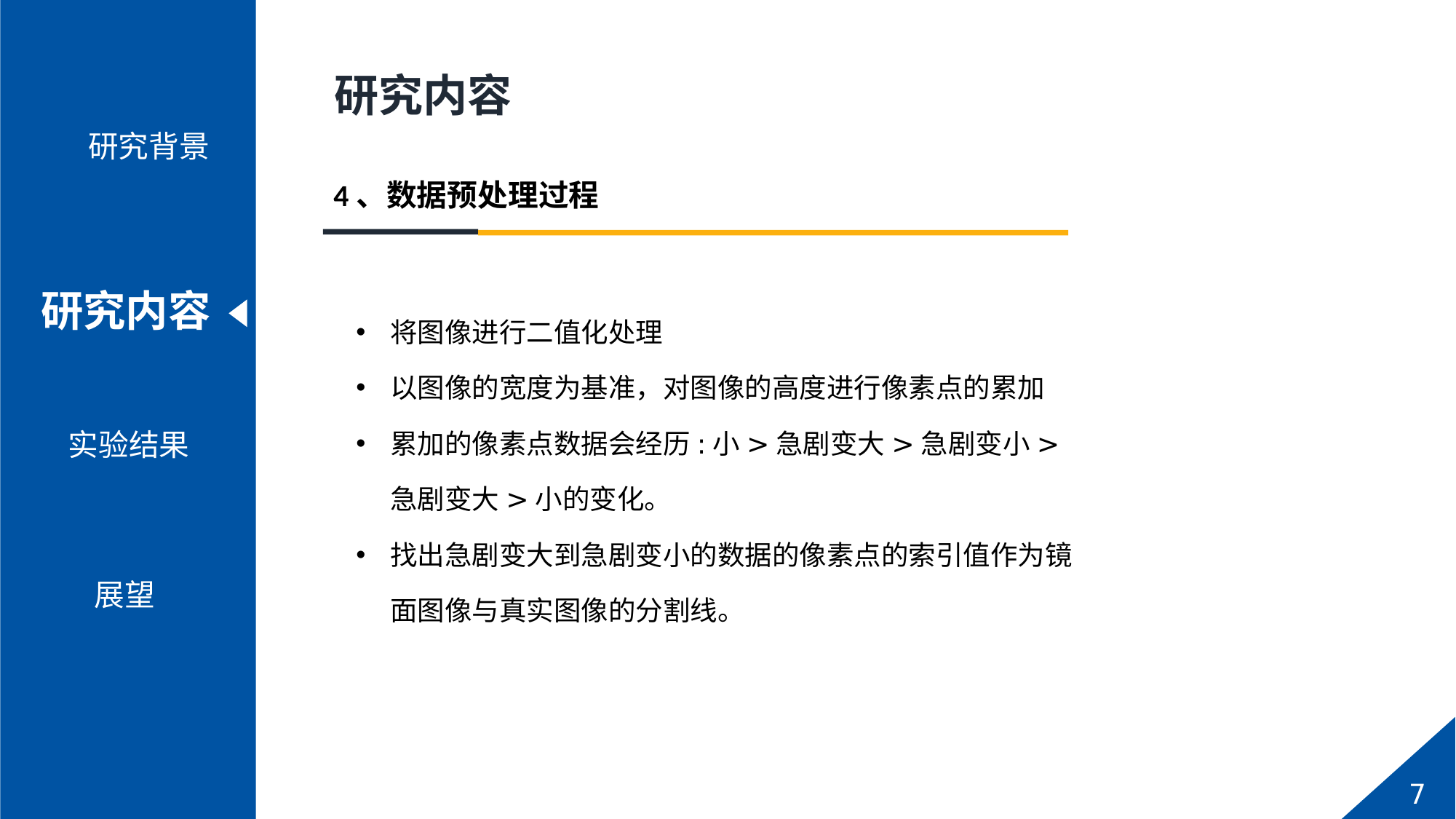

研究背景

PPT模板下载：www.1ppt.com/moban/     行业PPT模板：www.1ppt.com/hangye/
节日PPT模板：www.1ppt.com/jieri/           PPT素材下载：www.1ppt.com/sucai/
PPT背景图片：www.1ppt.com/beijing/      PPT图表下载：www.1ppt.com/tubiao/
优秀PPT下载：www.1ppt.com/xiazai/        PPT教程： www.1ppt.com/powerpoint/
Word教程： www.1ppt.com/word/              Excel教程：www.1ppt.com/excel/
资料下载：www.1ppt.com/ziliao/                PPT课件下载：www.1ppt.com/kejian/
范文下载：www.1ppt.com/fanwen/             试卷下载：www.1ppt.com/shiti/
教案下载：www.1ppt.com/jiaoan/        PPT论坛：www.1ppt.cn

研究内容

实验结果
研究内容
4、数据预处理过程

将图像进行二值化处理
以图像的宽度为基准，对图像的高度进行像素点的累加
累加的像素点数据会经历:小>急剧变大>急剧变小>急剧变大>小的变化。
找出急剧变大到急剧变小的数据的像素点的索引值作为镜面图像与真实图像的分割线。

展望
展望
研究方法
进度安排
7